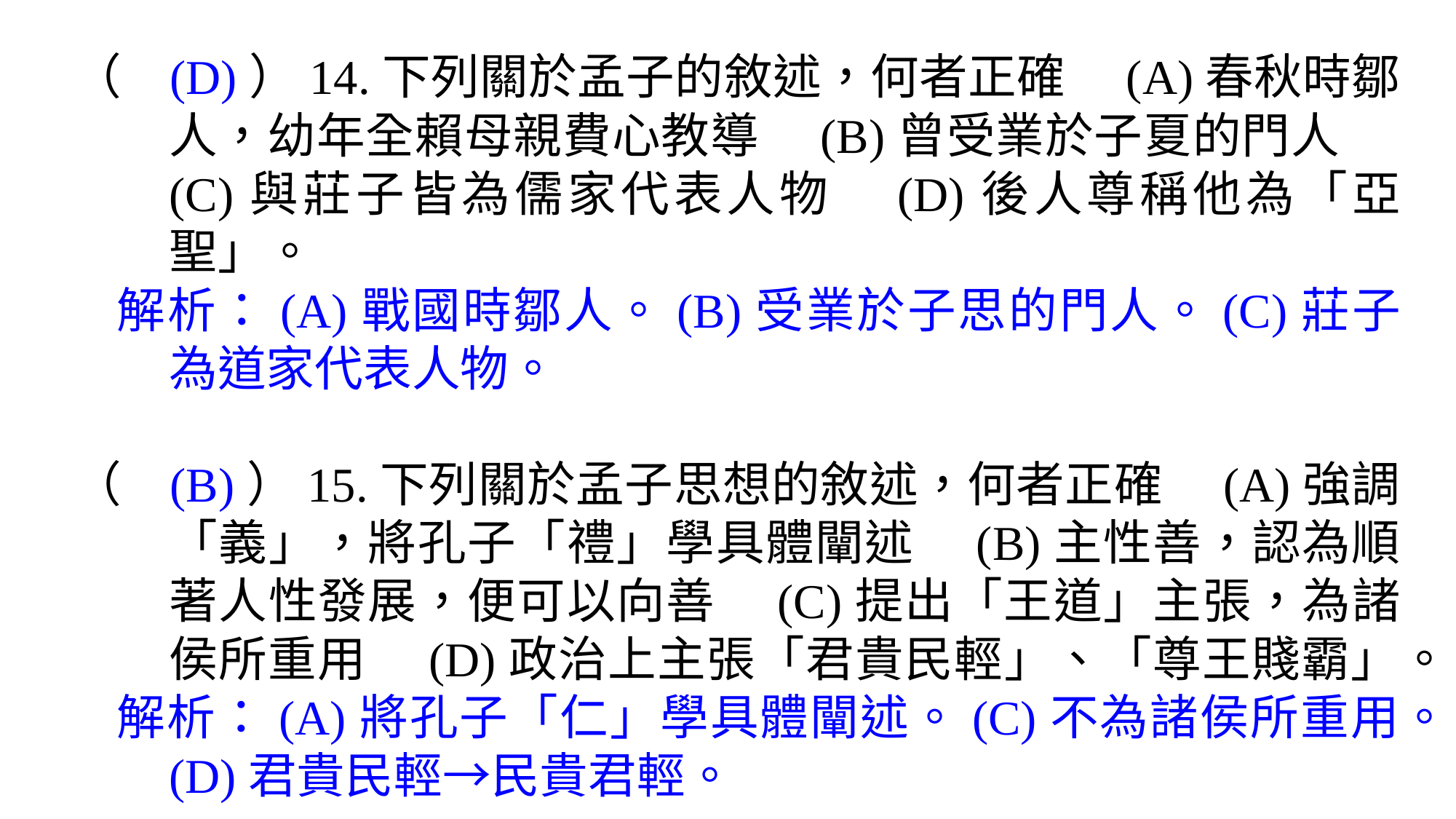

（	(D)）14.下列關於孟子的敘述，何者正確　(A)春秋時鄒人，幼年全賴母親費心教導　(B)曾受業於子夏的門人　(C)與莊子皆為儒家代表人物　(D)後人尊稱他為「亞聖」。
解析：(A)戰國時鄒人。(B)受業於子思的門人。(C)莊子為道家代表人物。

（	(B)）15.下列關於孟子思想的敘述，何者正確　(A)強調「義」，將孔子「禮」學具體闡述　(B)主性善，認為順著人性發展，便可以向善　(C)提出「王道」主張，為諸侯所重用　(D)政治上主張「君貴民輕」、「尊王賤霸」。
解析：(A)將孔子「仁」學具體闡述。(C)不為諸侯所重用。(D)君貴民輕→民貴君輕。